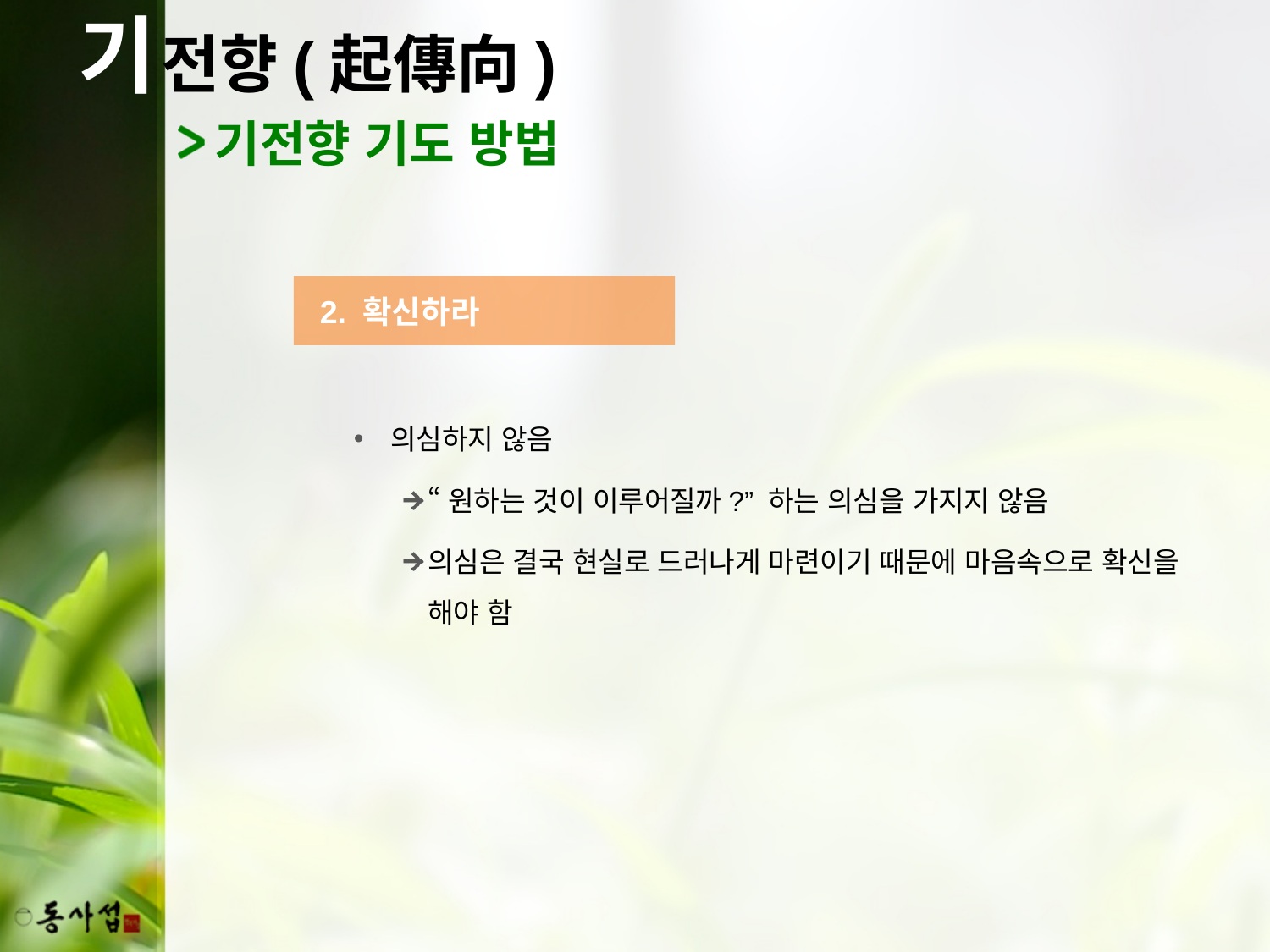

기
전향(起傳向)
기전향 기도 방법
 2. 확신하라
의심하지 않음
“원하는 것이 이루어질까?” 하는 의심을 가지지 않음
의심은 결국 현실로 드러나게 마련이기 때문에 마음속으로 확신을 해야 함